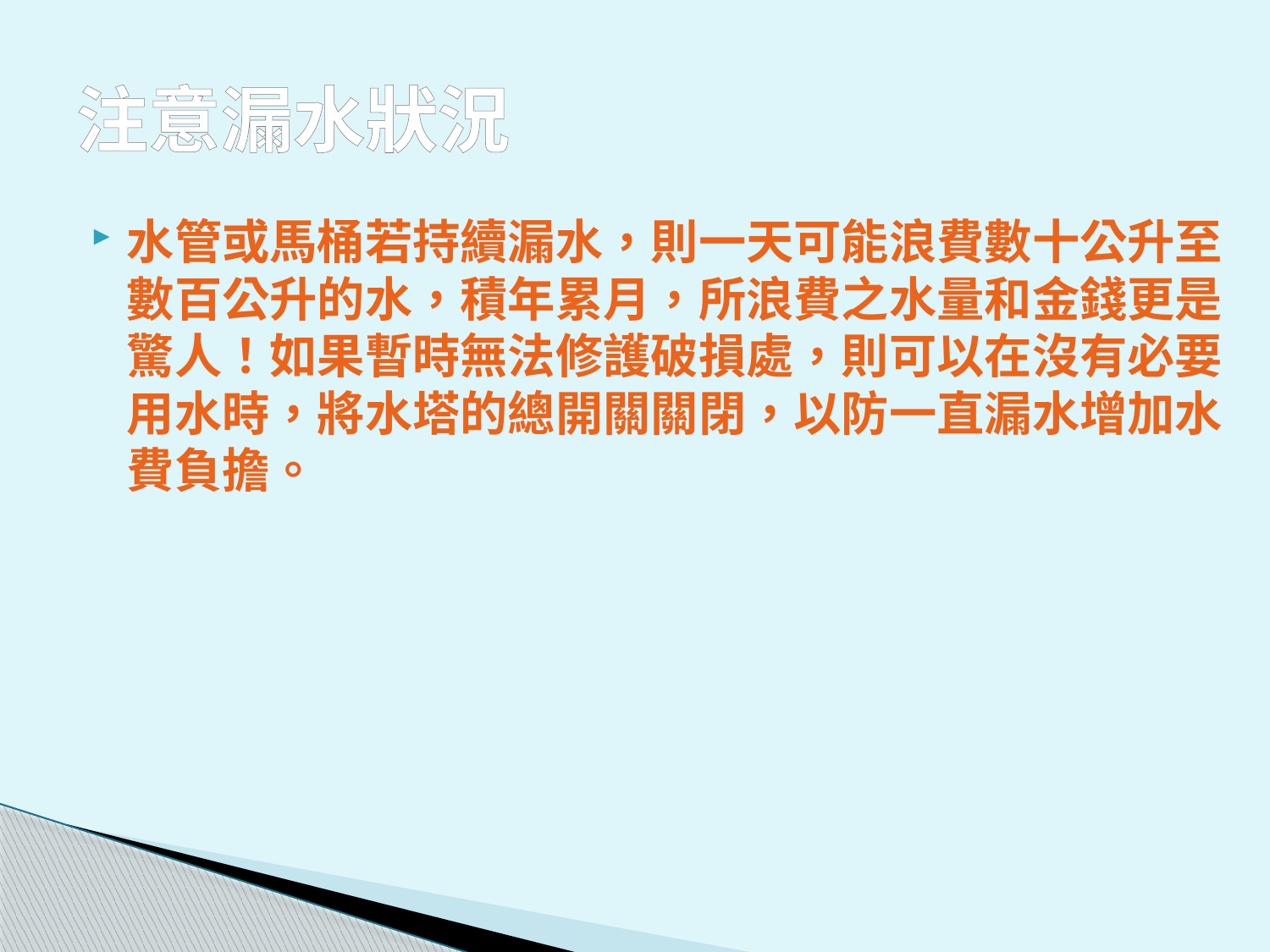

# 注意漏水狀況
水管或馬桶若持續漏水，則一天可能浪費數十公升至數百公升的水，積年累月，所浪費之水量和金錢更是驚人！如果暫時無法修護破損處，則可以在沒有必要用水時，將水塔的總開關關閉，以防一直漏水增加水費負擔。